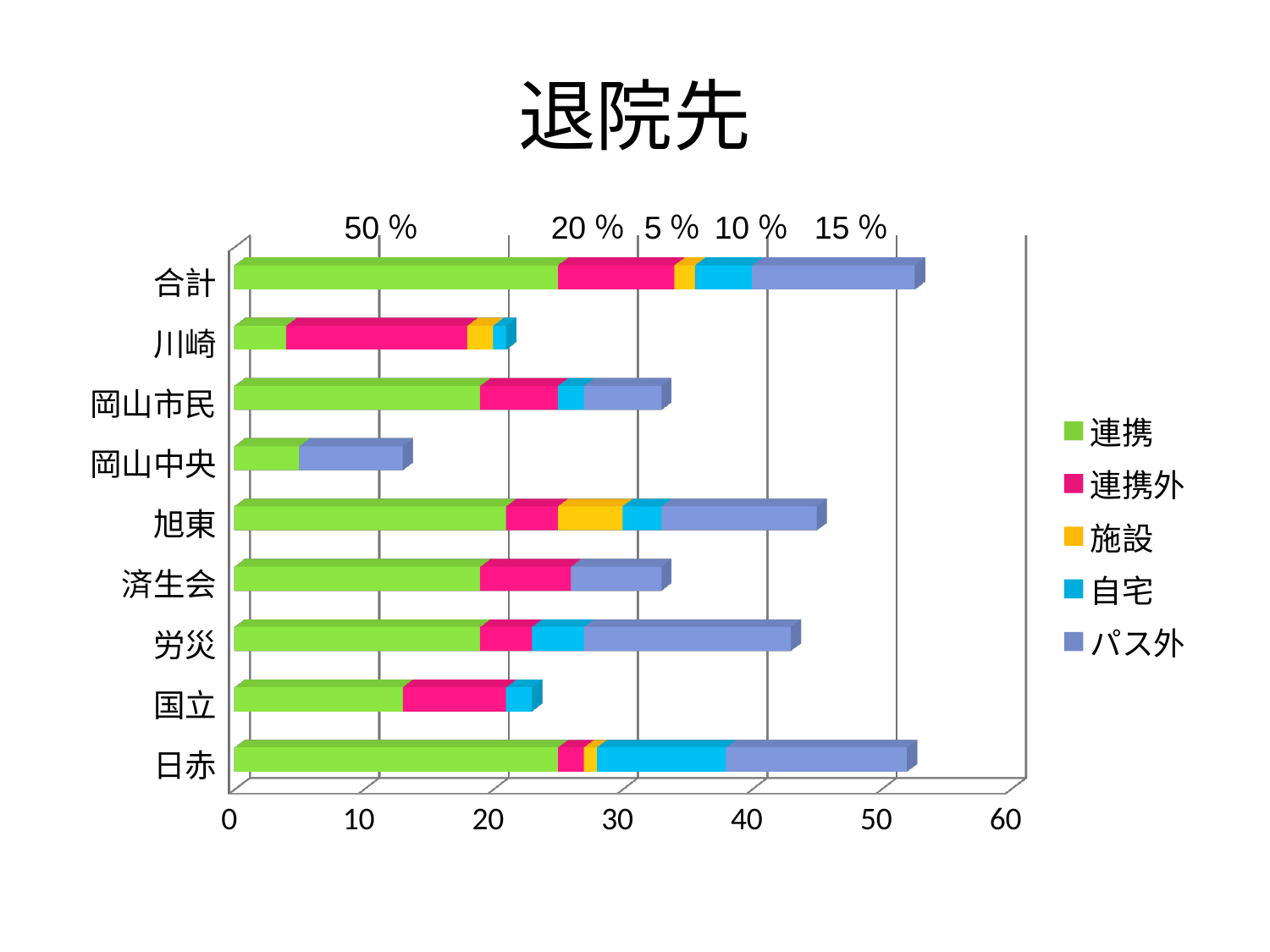

# 退院先
50％
20％
5％
10％
15％

[unsupported chart]